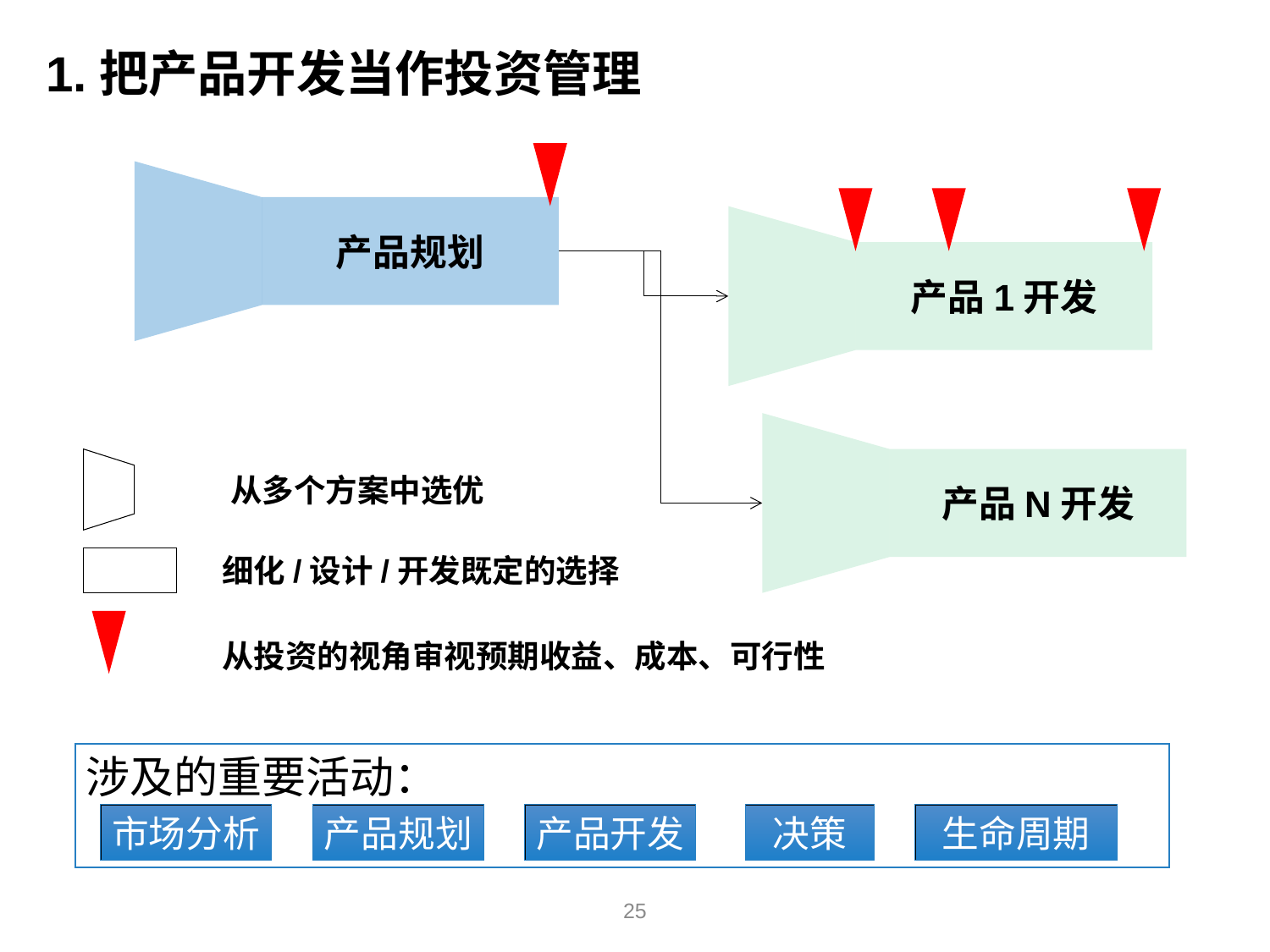

1.把产品开发当作投资管理

产品规划

产品1开发

从多个方案中选优
产品N开发

细化/设计/开发既定的选择

从投资的视角审视预期收益、成本、可行性
涉及的重要活动：

市场分析
产品规划
产品开发
决策
生命周期
25